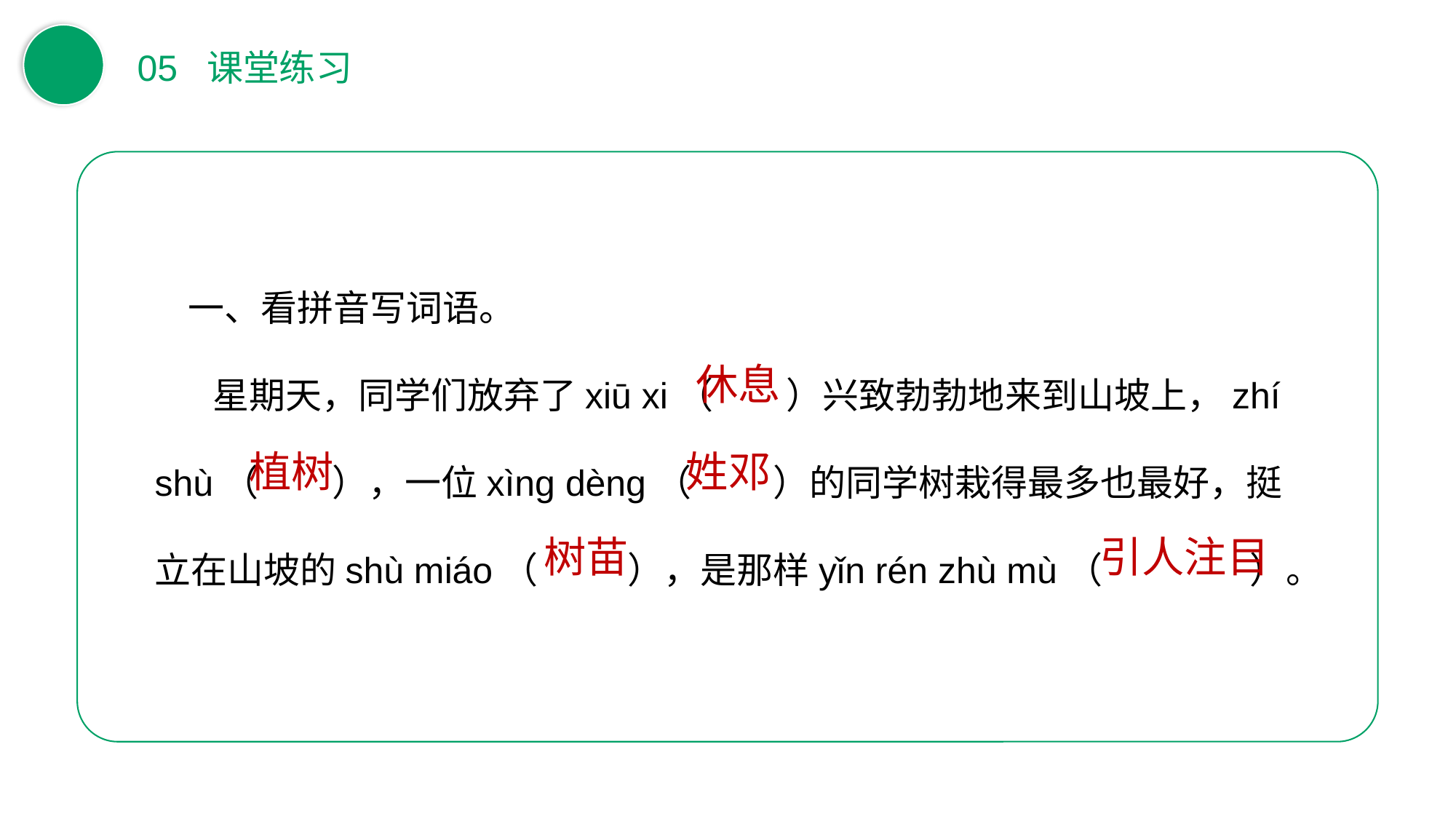

05  课堂练习
   一、看拼音写词语。
      星期天，同学们放弃了xiū xi（         ）兴致勃勃地来到山坡上，zhí shù（         ），一位xìnɡ dènɡ（          ）的同学树栽得最多也最好，挺立在山坡的shù miáo（           ），是那样yǐn rén zhù mù（                  ）。
休息
植树
姓邓
树苗
引人注目